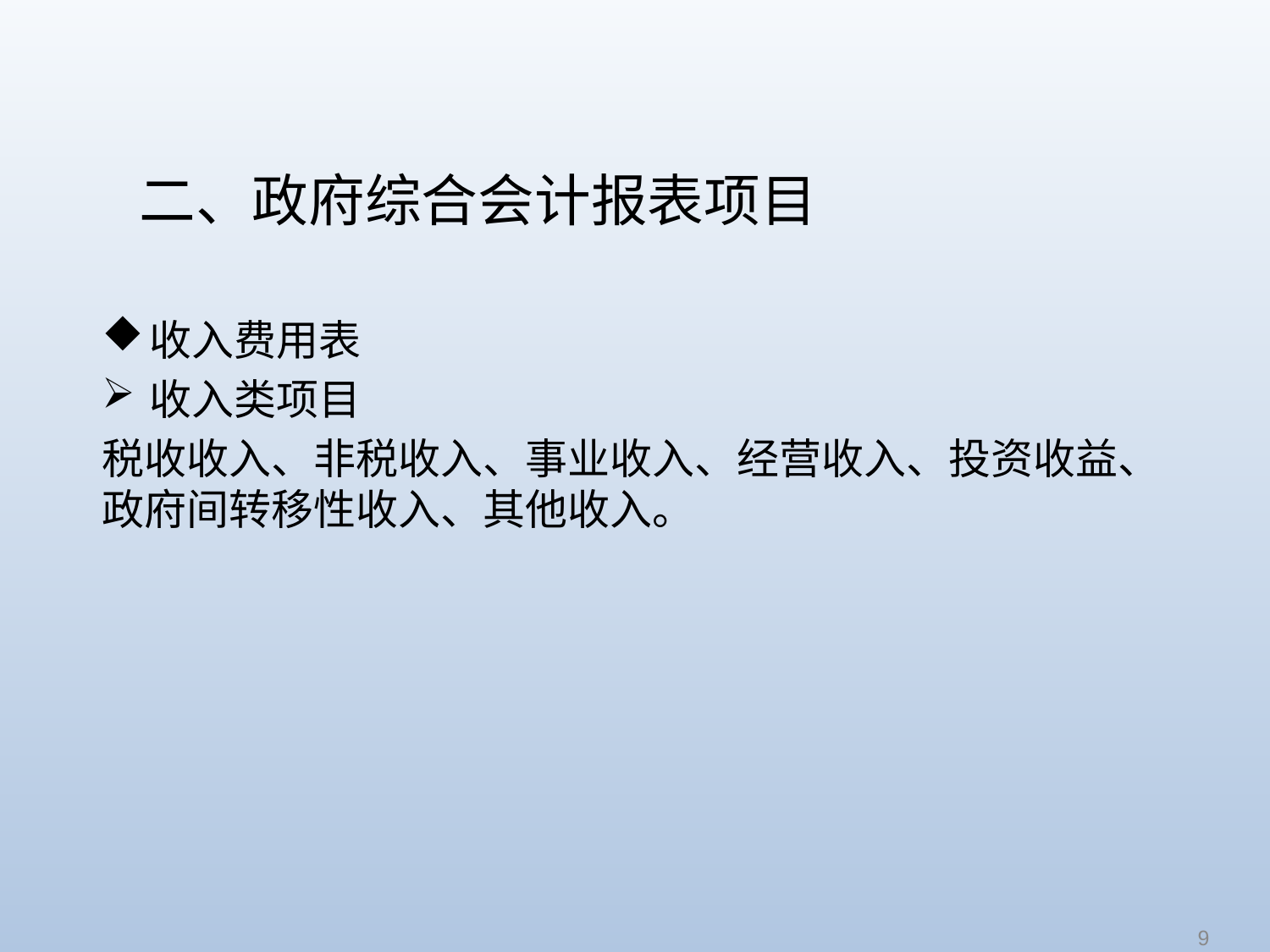

# 二、政府综合会计报表项目
收入费用表
收入类项目
税收收入、非税收入、事业收入、经营收入、投资收益、政府间转移性收入、其他收入。

9